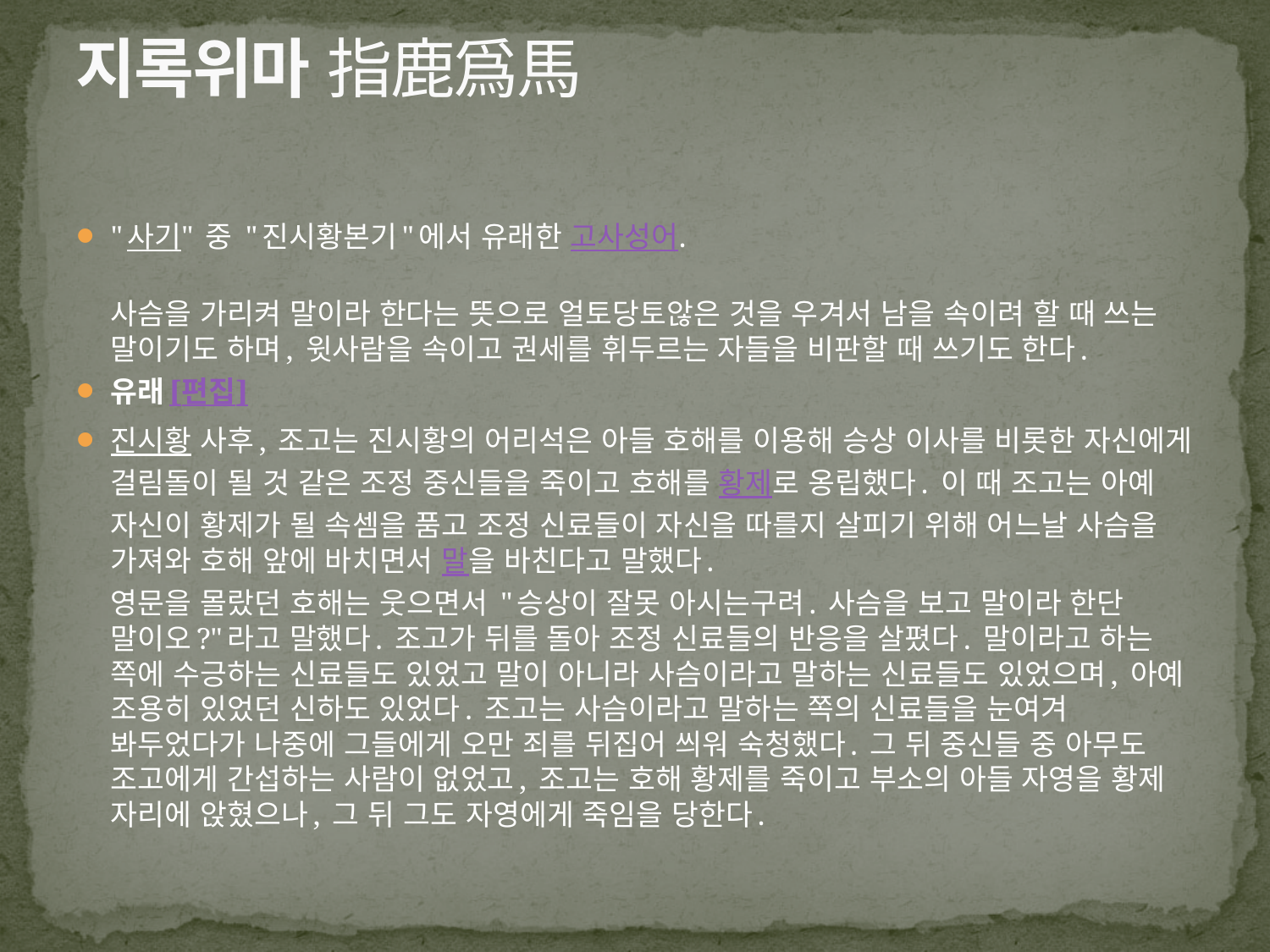

# 지록위마 指鹿爲馬
"사기" 중 "진시황본기"에서 유래한 고사성어.
사슴을 가리켜 말이라 한다는 뜻으로 얼토당토않은 것을 우겨서 남을 속이려 할 때 쓰는 말이기도 하며, 윗사람을 속이고 권세를 휘두르는 자들을 비판할 때 쓰기도 한다.
유래[편집]
진시황 사후, 조고는 진시황의 어리석은 아들 호해를 이용해 승상 이사를 비롯한 자신에게 걸림돌이 될 것 같은 조정 중신들을 죽이고 호해를 황제로 옹립했다. 이 때 조고는 아예 자신이 황제가 될 속셈을 품고 조정 신료들이 자신을 따를지 살피기 위해 어느날 사슴을 가져와 호해 앞에 바치면서 말을 바친다고 말했다.
영문을 몰랐던 호해는 웃으면서 "승상이 잘못 아시는구려. 사슴을 보고 말이라 한단 말이오?"라고 말했다. 조고가 뒤를 돌아 조정 신료들의 반응을 살폈다. 말이라고 하는 쪽에 수긍하는 신료들도 있었고 말이 아니라 사슴이라고 말하는 신료들도 있었으며, 아예 조용히 있었던 신하도 있었다. 조고는 사슴이라고 말하는 쪽의 신료들을 눈여겨 봐두었다가 나중에 그들에게 오만 죄를 뒤집어 씌워 숙청했다. 그 뒤 중신들 중 아무도 조고에게 간섭하는 사람이 없었고, 조고는 호해 황제를 죽이고 부소의 아들 자영을 황제 자리에 앉혔으나, 그 뒤 그도 자영에게 죽임을 당한다.